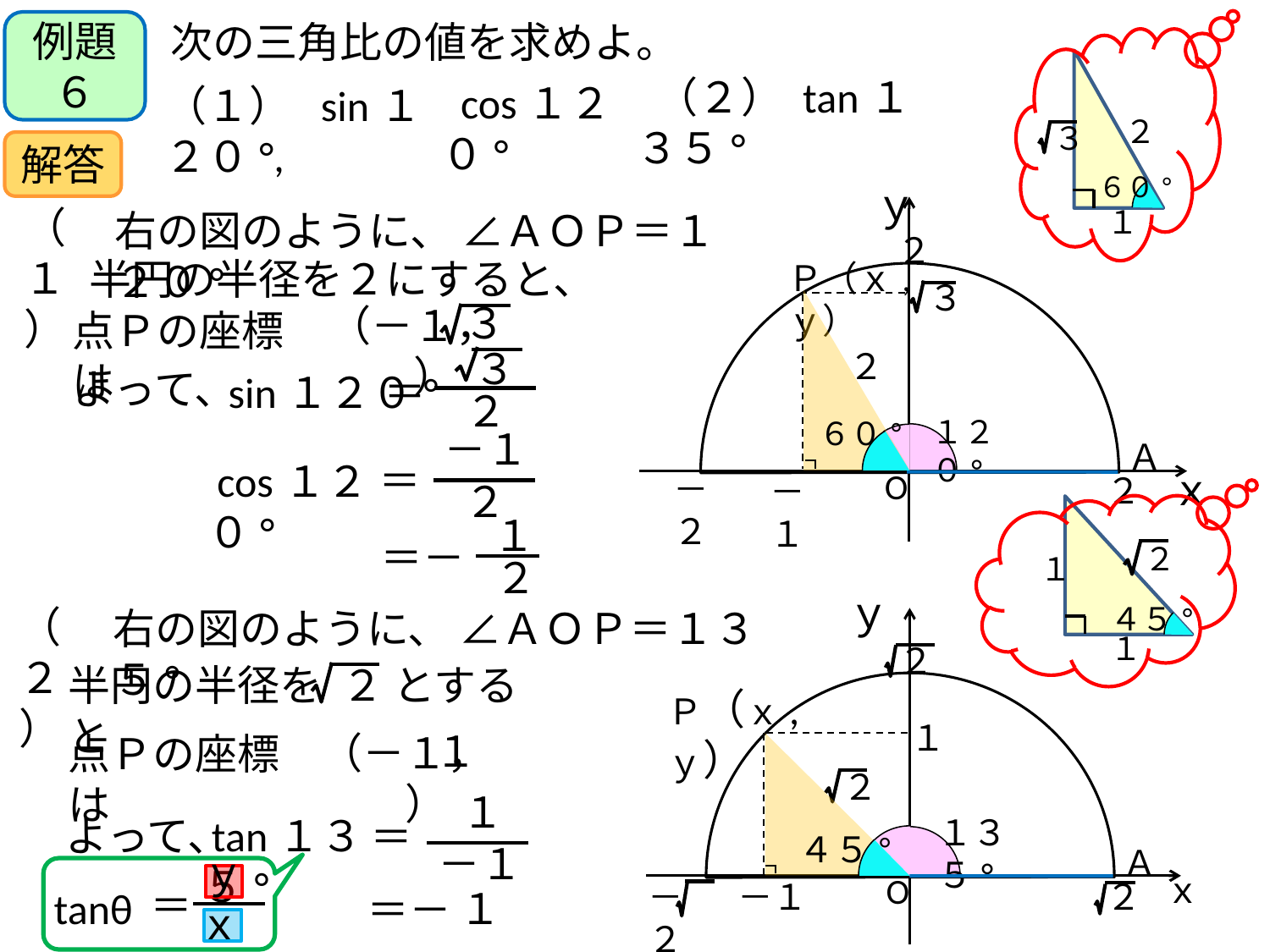

次の三角比の値を求めよ。
例題６

２
３

６０°

１
 （２） tan１３５°
  cos１２０°
（１）  sin１２０°,
解答
ｙ
２

Ａ
ｘ
O
－２
２
（１）
右の図のように、 ∠ＡＯＰ＝１２０°
　半円の半径を２にすると、
Ｐ（ｘ,ｙ）
３

６０°

（－１，　　）
３

点Ｐの座標は
３
＝
２

２
 sin１２０°
よって、
１２０°
－１
＝
２

 cos１２０°
－１

２

１
４５°

１
１
＝－
２
ｙ
２

Ａ
ｘ
O
－２
２
（２）
右の図のように、 ∠ＡＯＰ＝１３５°

半円の半径を  ２ とすると

Ｐ（ｘ,ｙ）
１
（－１，　　）
１
点Ｐの座標は

４５°

２

１
＝
－１
よって、
 tan１３５°
１３５°

ｙ

＝
tanθ
ｘ

－１

１
＝－